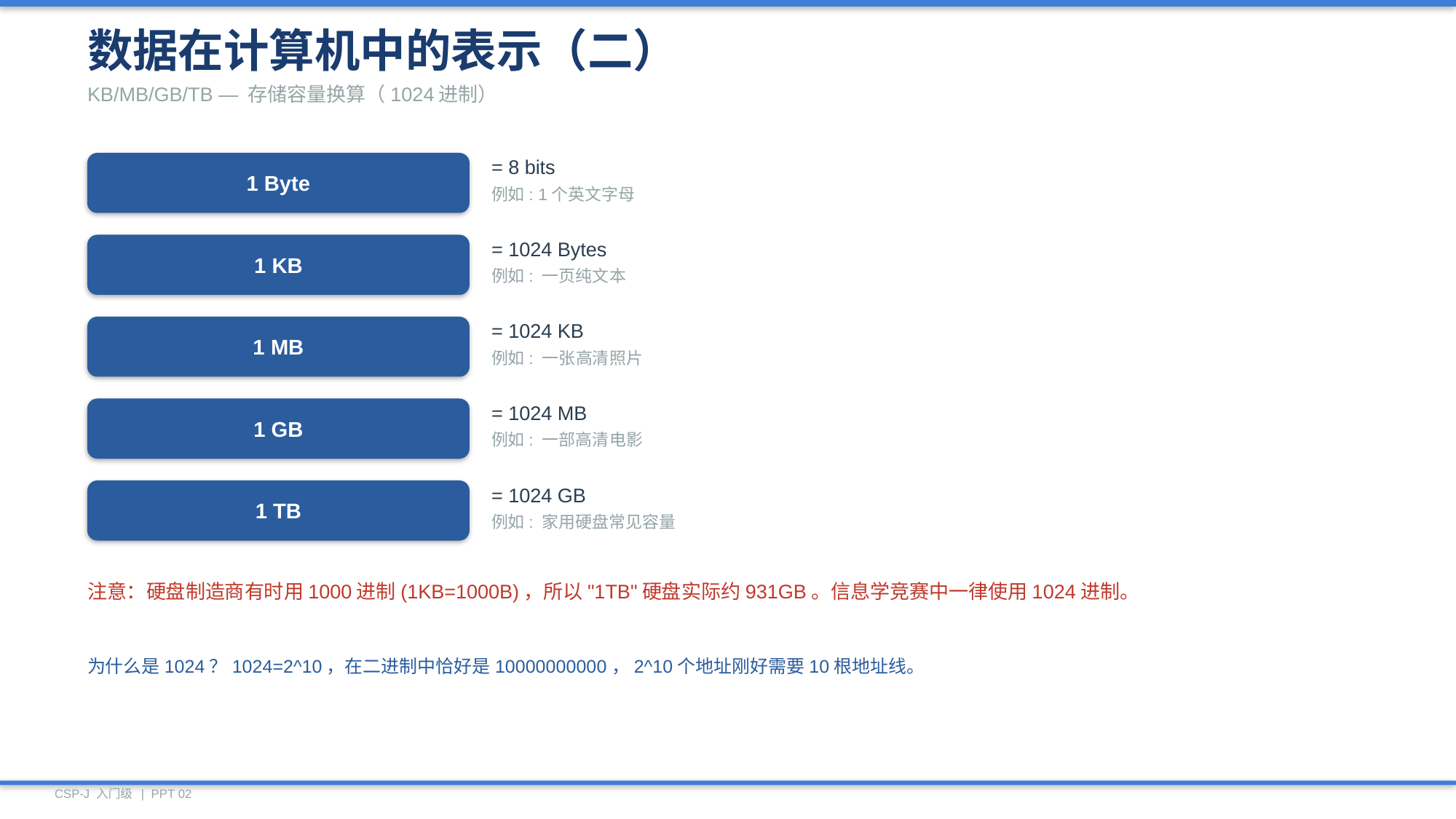

数据在计算机中的表示（二）
KB/MB/GB/TB — 存储容量换算（1024进制）
1 Byte
= 8 bits
例如: 1个英文字母
1 KB
= 1024 Bytes
例如: 一页纯文本
1 MB
= 1024 KB
例如: 一张高清照片
1 GB
= 1024 MB
例如: 一部高清电影
1 TB
= 1024 GB
例如: 家用硬盘常见容量
注意：硬盘制造商有时用1000进制(1KB=1000B)，所以"1TB"硬盘实际约931GB。信息学竞赛中一律使用1024进制。
为什么是1024？1024=2^10，在二进制中恰好是10000000000，2^10个地址刚好需要10根地址线。

CSP-J 入门级  |  PPT 02